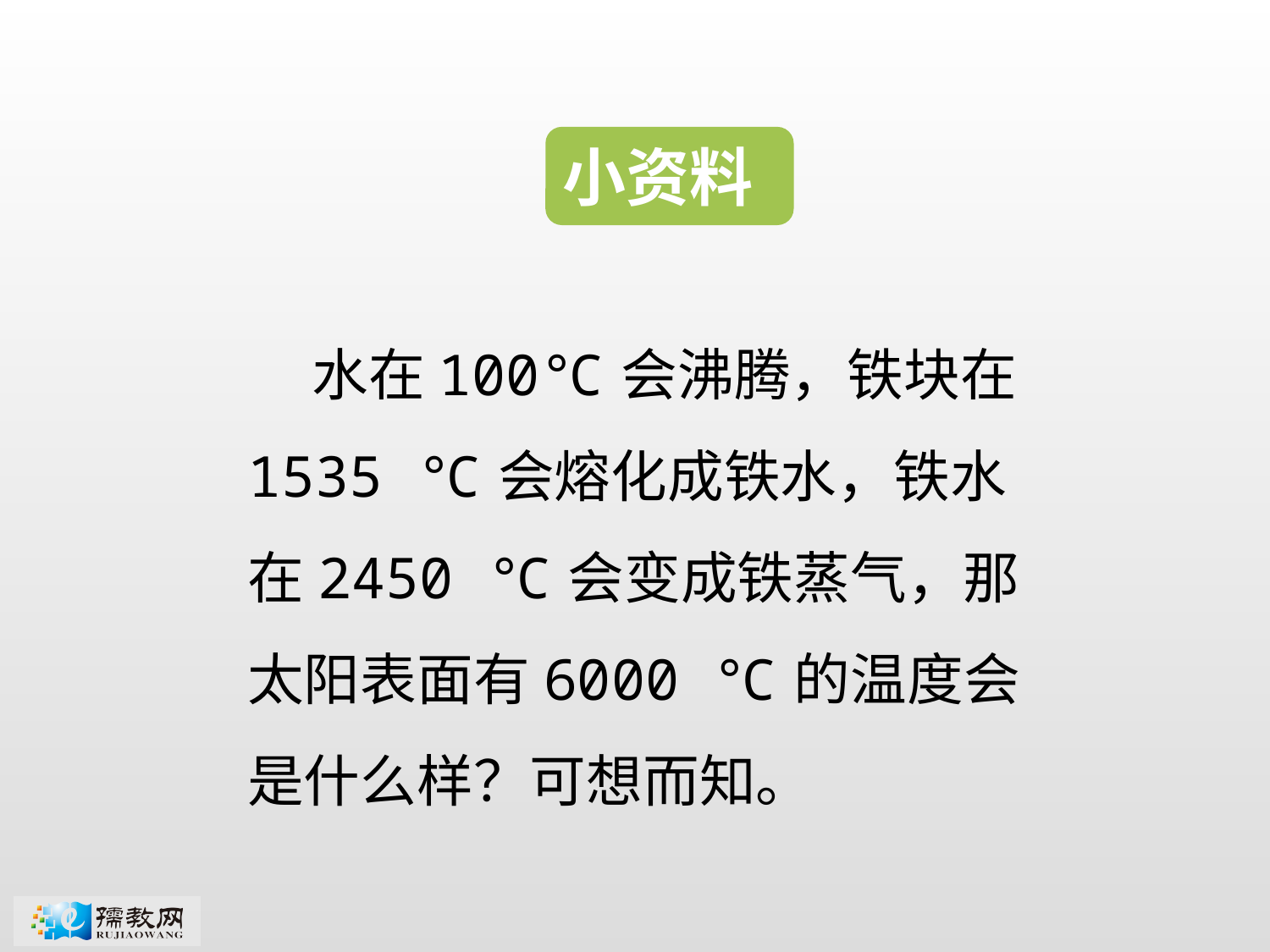

小资料
    水在100℃会沸腾，铁块在1535 ℃会熔化成铁水，铁水在2450 ℃会变成铁蒸气，那太阳表面有6000 ℃的温度会是什么样？可想而知。